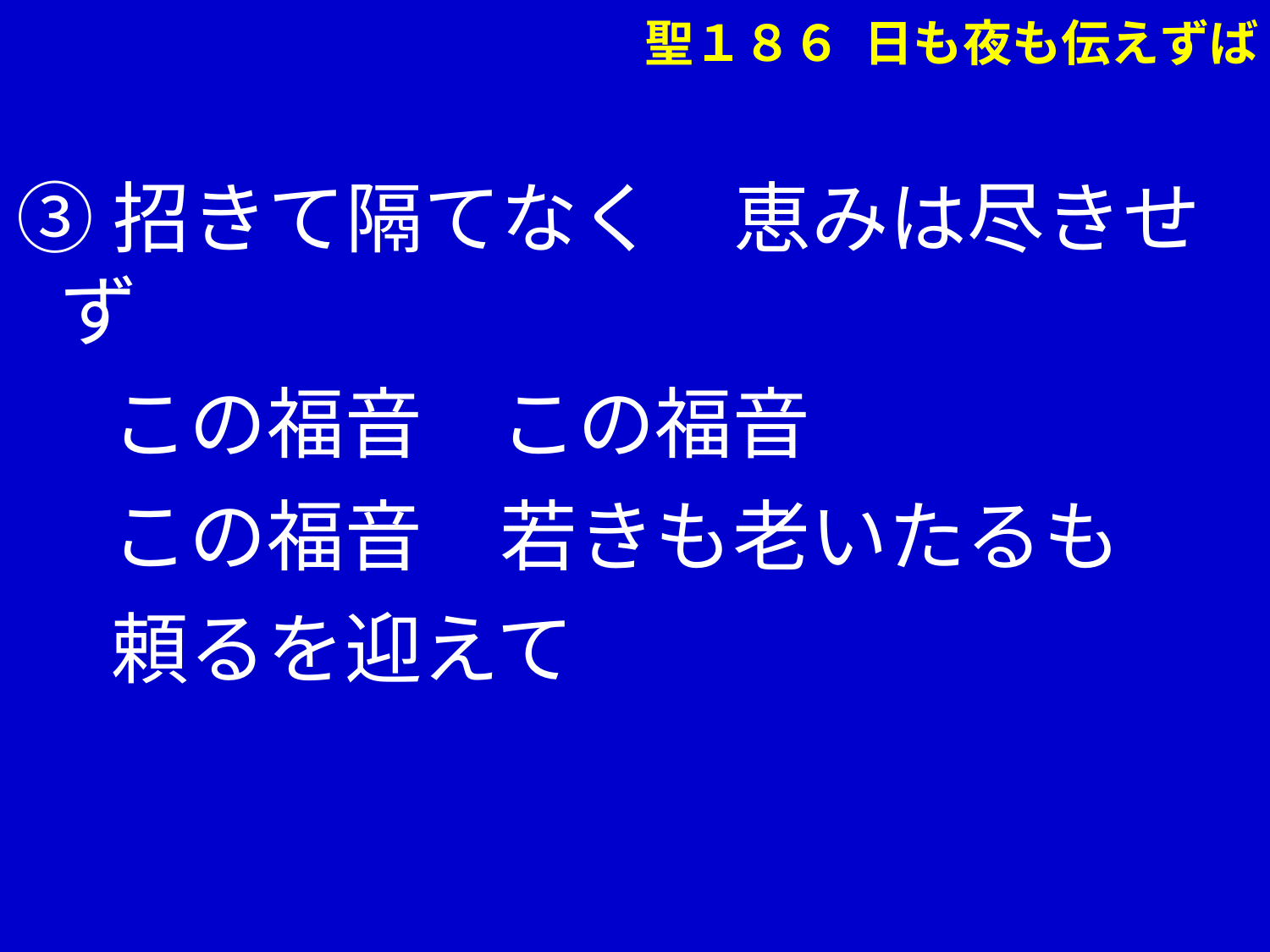

聖１８６  日も夜も伝えずば

③招きて隔てなく　恵みは尽きせず
　 この福音　この福音
　 この福音　若きも老いたるも
　 頼るを迎えて